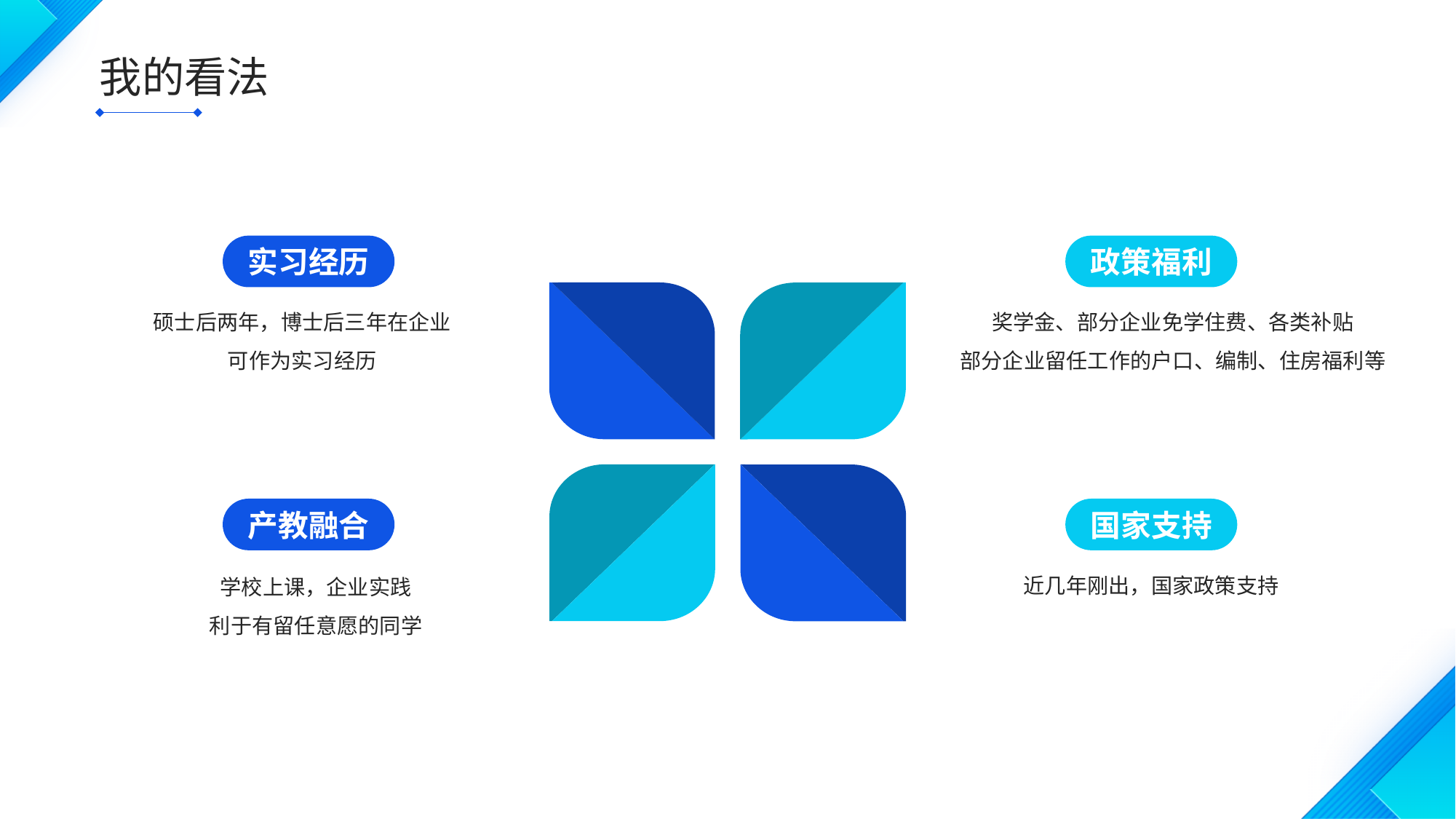

我的看法

实习经历
硕士后两年，博士后三年在企业
可作为实习经历
政策福利
奖学金、部分企业免学住费、各类补贴
部分企业留任工作的户口、编制、住房福利等
产教融合
学校上课，企业实践
利于有留任意愿的同学
国家支持
近几年刚出，国家政策支持